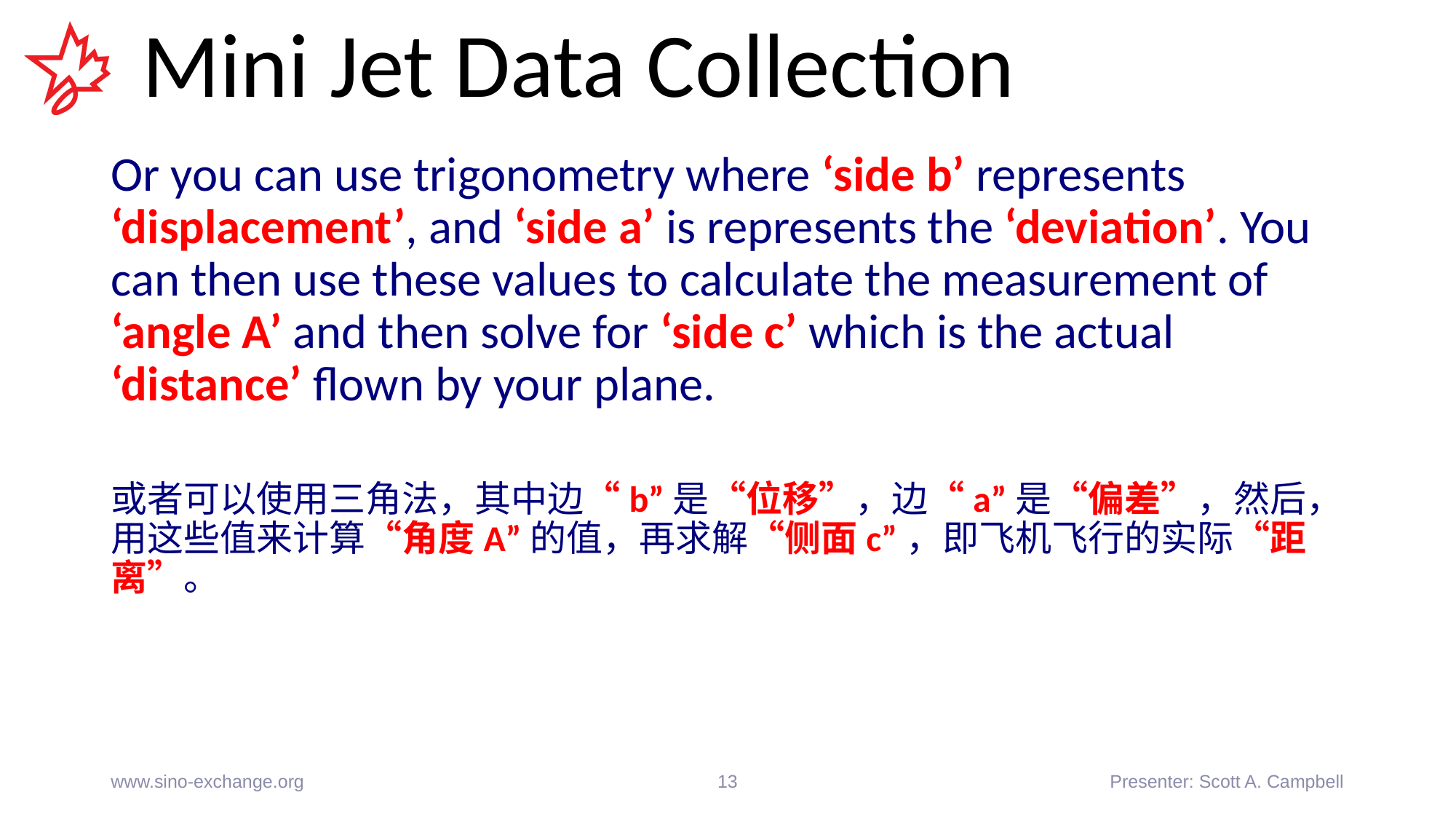

# Mini Jet Data Collection
Or you can use trigonometry where ‘side b’ represents ‘displacement’, and ‘side a’ is represents the ‘deviation’. You can then use these values to calculate the measurement of ‘angle A’ and then solve for ‘side c’ which is the actual ‘distance’ flown by your plane.

或者可以使用三角法，其中边“b”是“位移”，边“a”是“偏差”，然后，用这些值来计算“角度A”的值，再求解“侧面c”，即飞机飞行的实际“距离”。
www.sino-exchange.org
13
Presenter: Scott A. Campbell